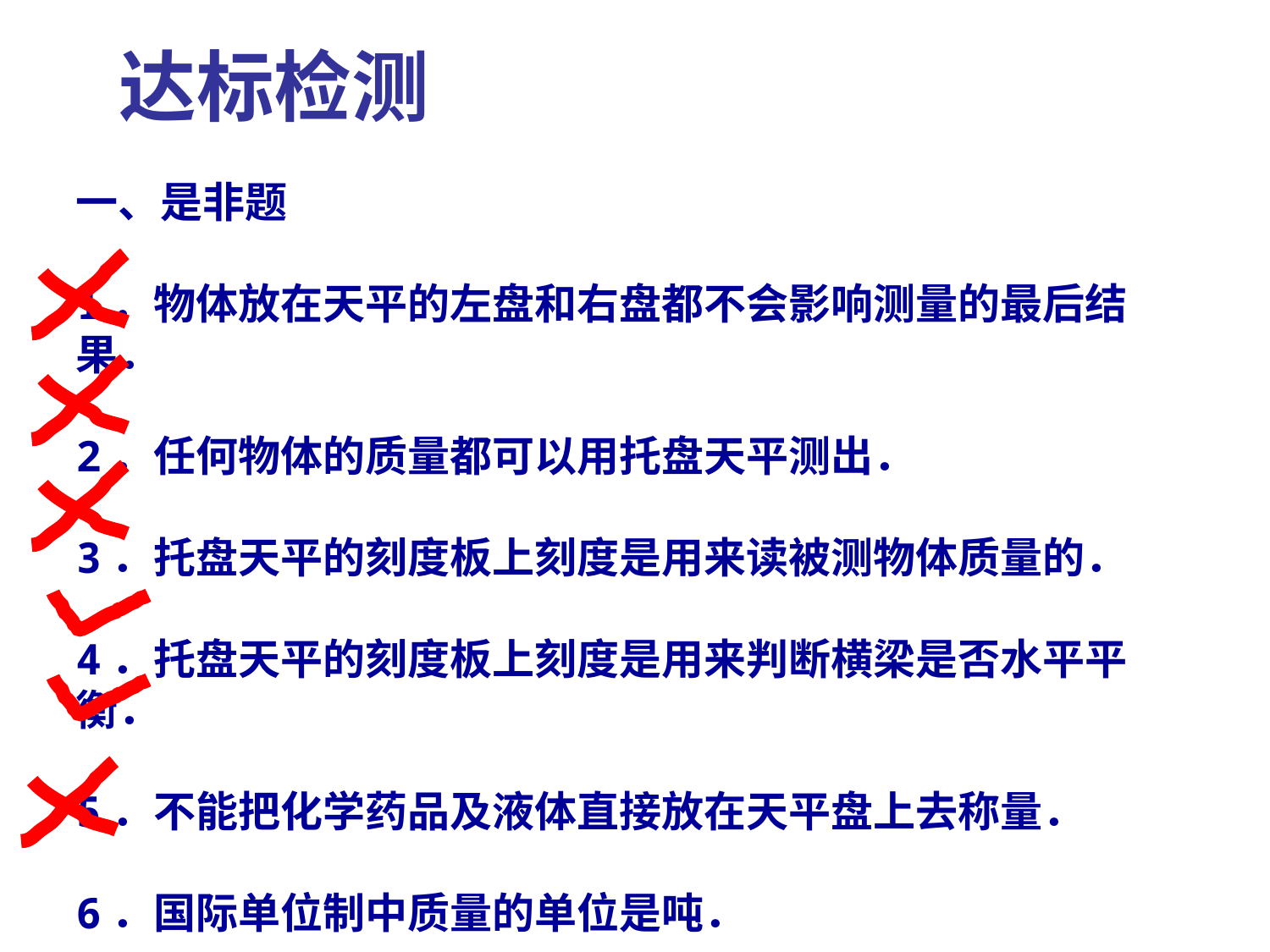

达标检测
一、是非题

1．物体放在天平的左盘和右盘都不会影响测量的最后结果．

2．任何物体的质量都可以用托盘天平测出．

3．托盘天平的刻度板上刻度是用来读被测物体质量的．

4．托盘天平的刻度板上刻度是用来判断横梁是否水平平衡．

5．不能把化学药品及液体直接放在天平盘上去称量．

6．国际单位制中质量的单位是吨．